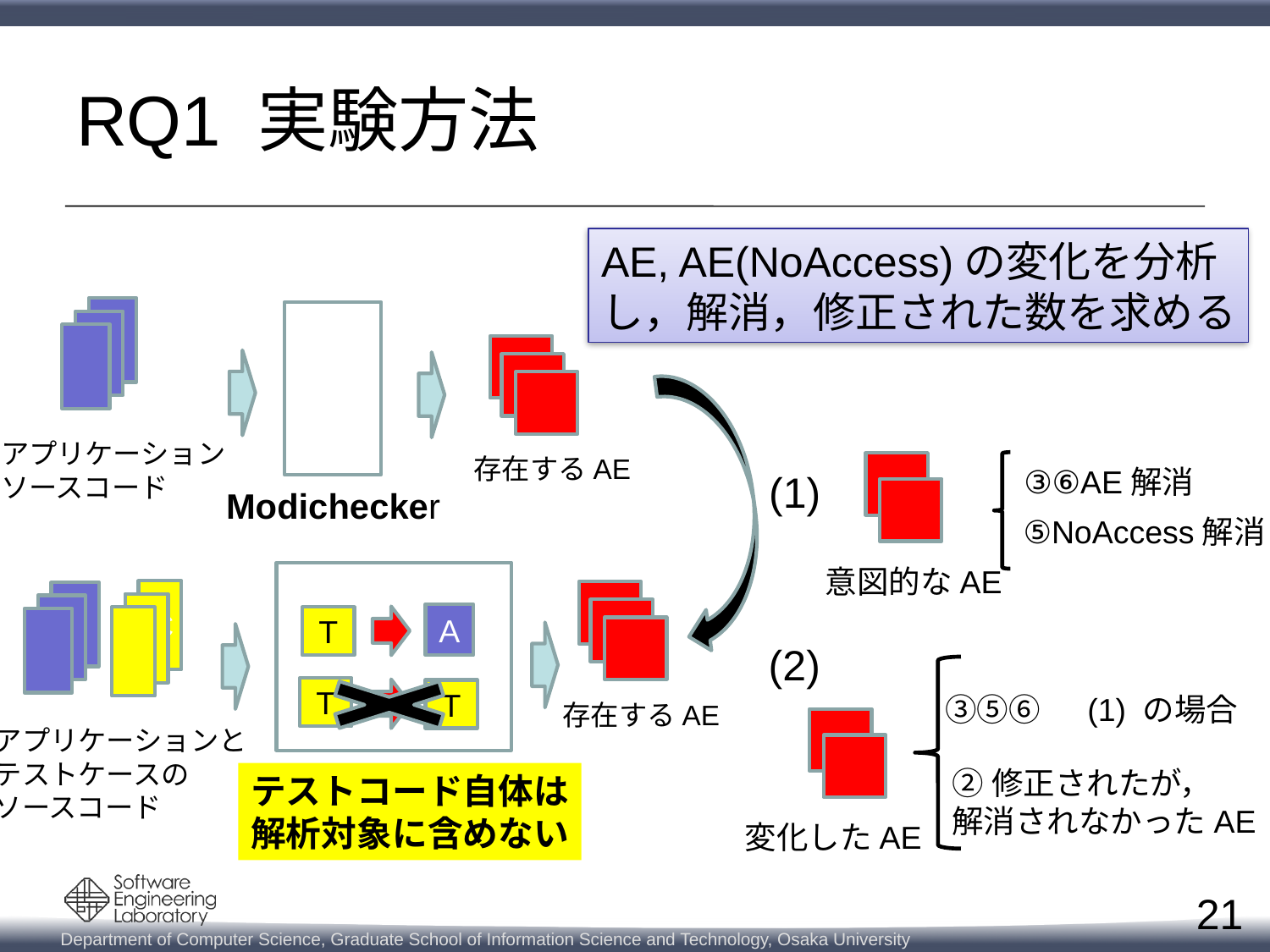

# RQ1 実験方法
AE, AE(NoAccess)の変化を分析
し，解消，修正された数を求める
C

アプリケーション
ソースコード
存在するAE

③⑥AE解消
(1)
Modichecker

⑤NoAccess解消
意図的なAE

C

C

A

T

(2)

T

T
③⑤⑥　(1) の場合
存在するAE

アプリケーションと
テストケースの
ソースコード

②修正されたが，
解消されなかったAE
Modichecker
テストコード自体は
解析対象に含めない
変化したAE
21